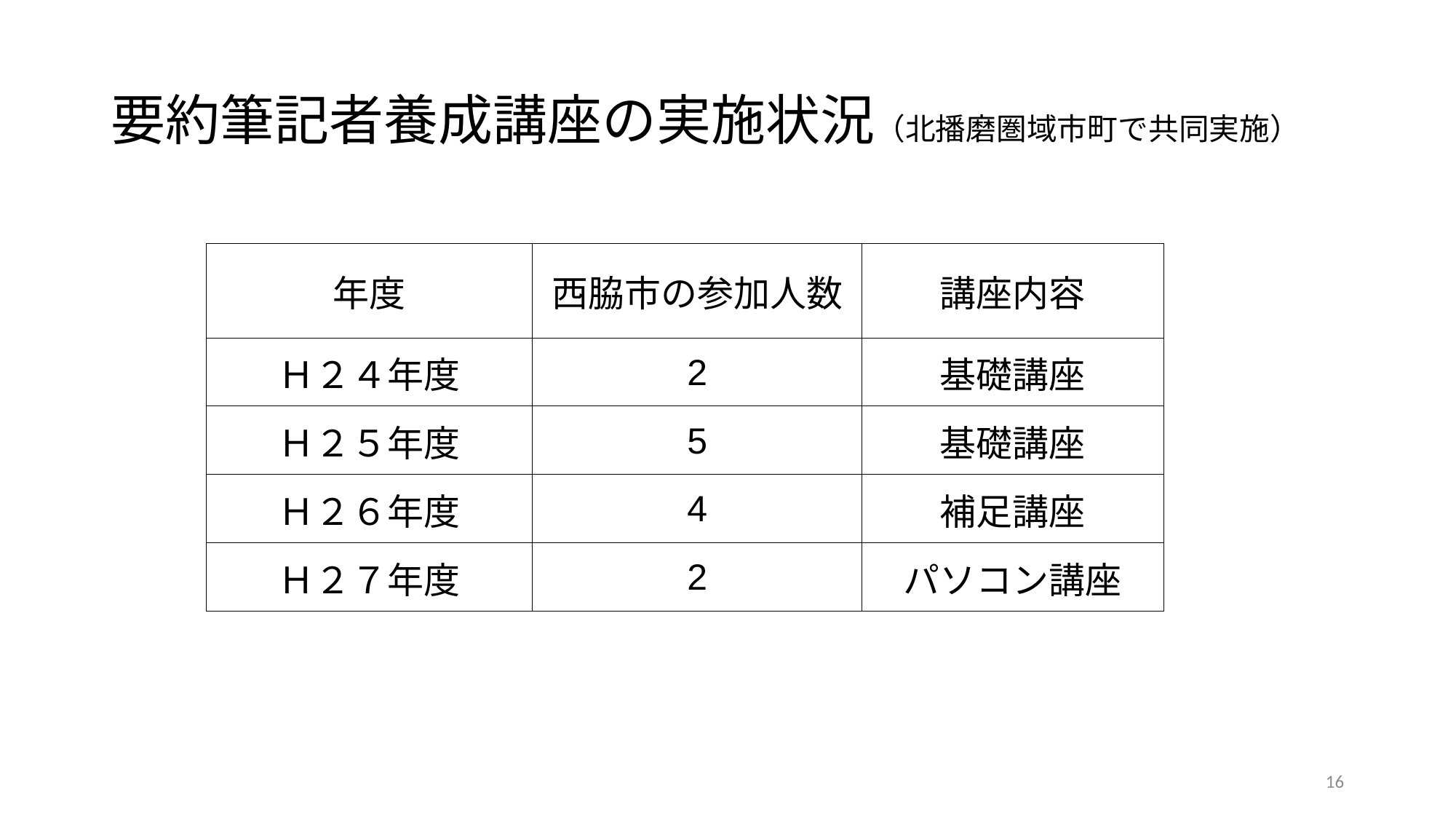

# 要約筆記者養成講座の実施状況（北播磨圏域市町で共同実施）
|  |  |  |
| --- | --- | --- |
| 年度 | 西脇市の参加人数 | 講座内容 |
| Ｈ２４年度 | 2 | 基礎講座 |
| Ｈ２５年度 | 5 | 基礎講座 |
| Ｈ２６年度 | 4 | 補足講座 |
| Ｈ２７年度 | 2 | パソコン講座 |
16